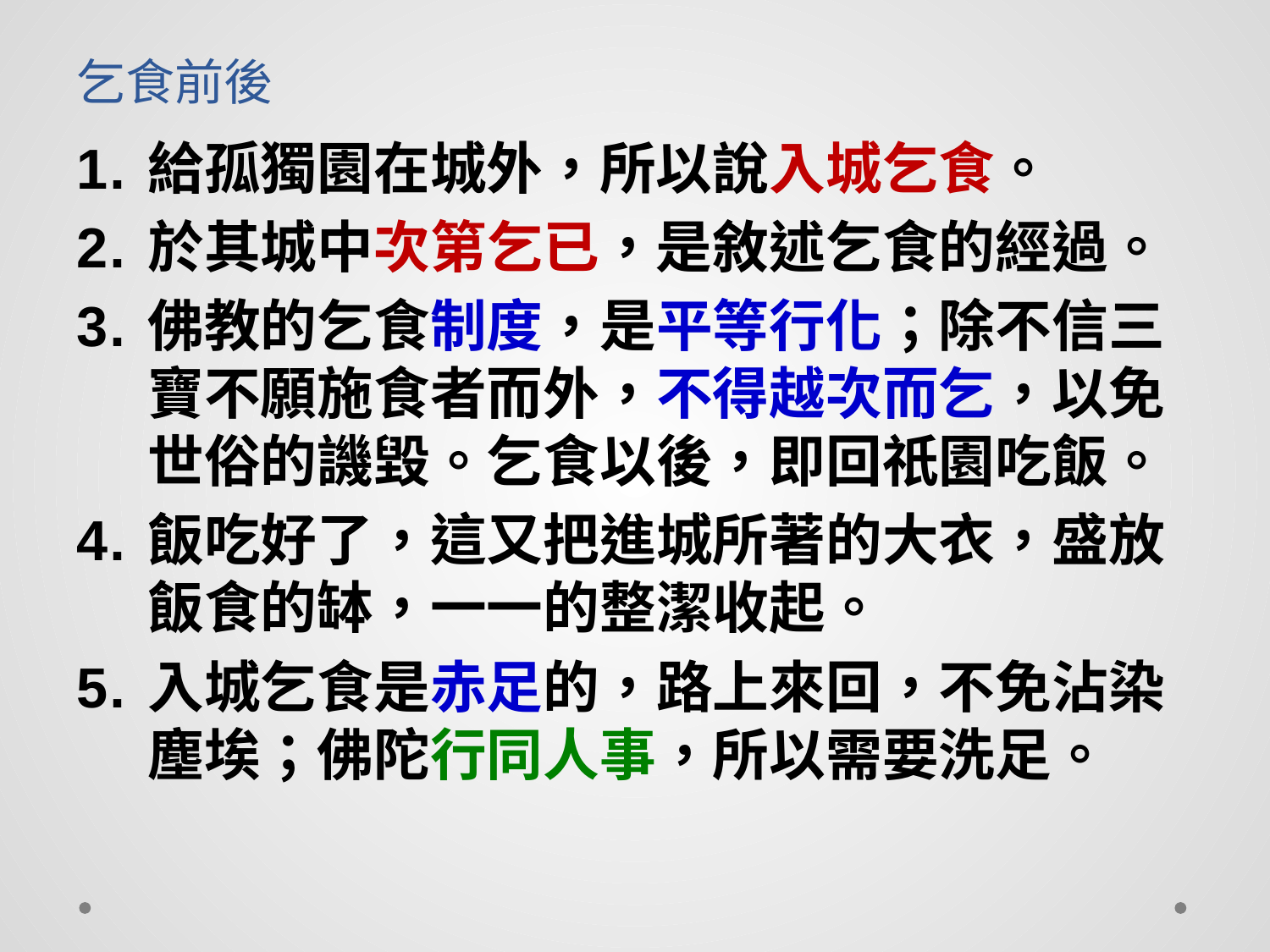

# 乞食前後
給孤獨園在城外，所以說入城乞食。
於其城中次第乞已，是敘述乞食的經過。
佛教的乞食制度，是平等行化；除不信三寶不願施食者而外，不得越次而乞，以免世俗的譏毀。乞食以後，即回祇園吃飯。
飯吃好了，這又把進城所著的大衣，盛放飯食的缽，一一的整潔收起。
入城乞食是赤足的，路上來回，不免沾染塵埃；佛陀行同人事，所以需要洗足。